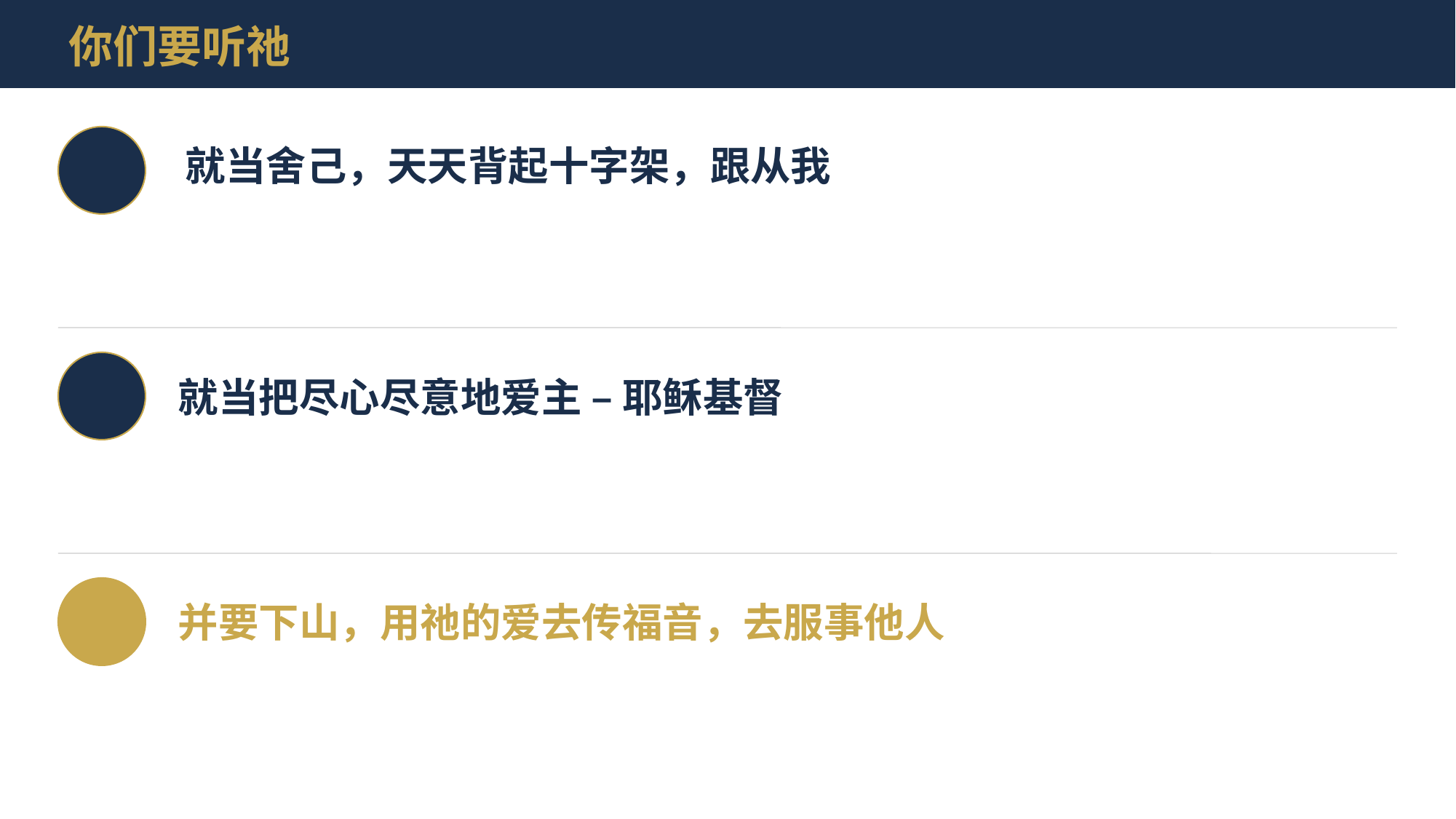

你们要听祂

就当舍己，天天背起十字架，跟从我

就当把尽心尽意地爱主 – 耶稣基督

并要下山，用祂的爱去传福音，去服事他人